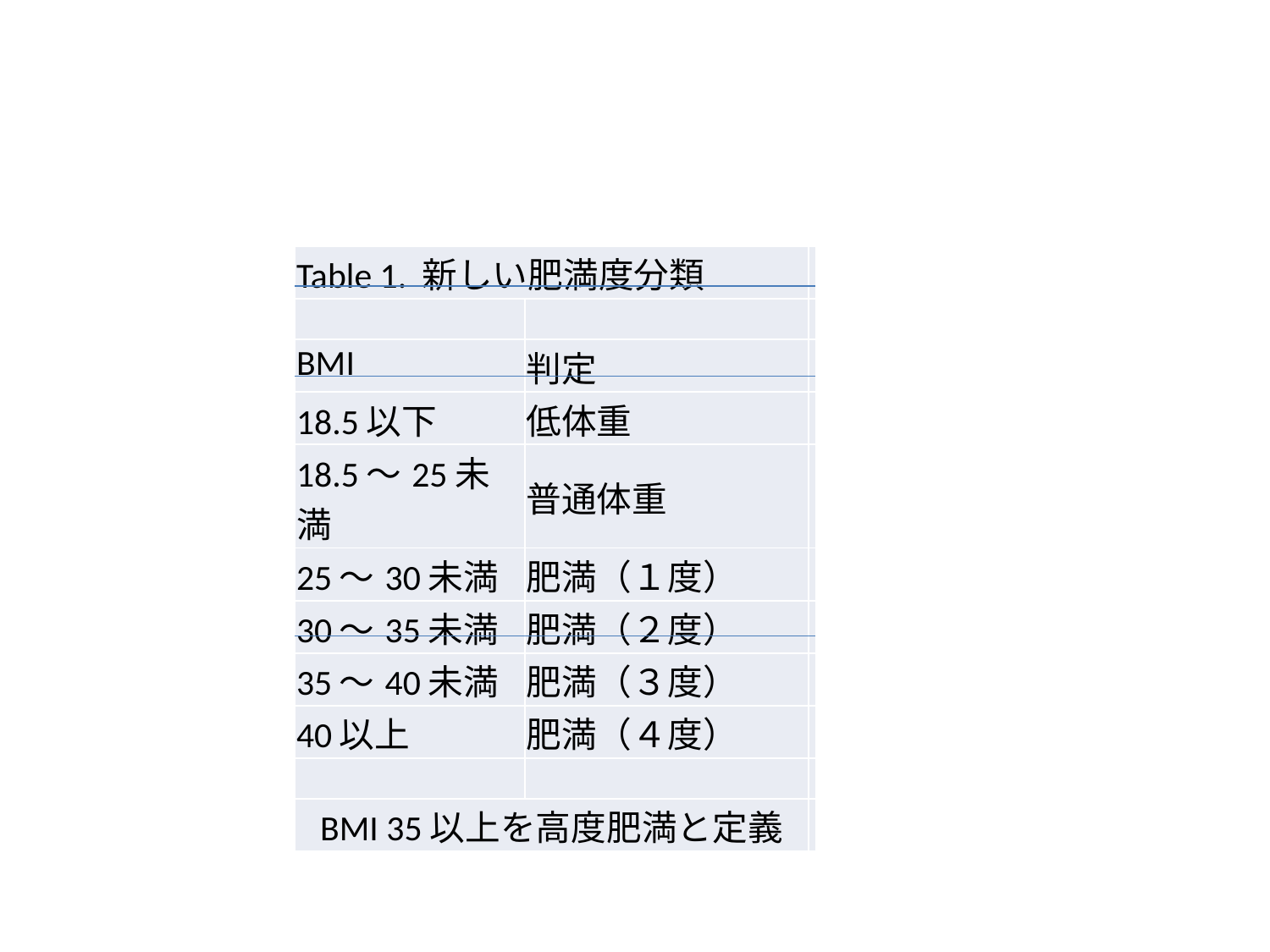

| Table 1. 新しい肥満度分類 |  |  |
| --- | --- | --- |
|  |  |  |
| BMI | 判定 |  |
| 18.5以下 | 低体重 |  |
| 18.5～25未満 | 普通体重 |  |
| 25～30未満 | 肥満（１度） |  |
| 30～35未満 | 肥満（２度） |  |
| 35～40未満 | 肥満（３度） |  |
| 40以上 | 肥満（４度） |  |
|  |  |  |
| BMI 35以上を高度肥満と定義 |  |  |